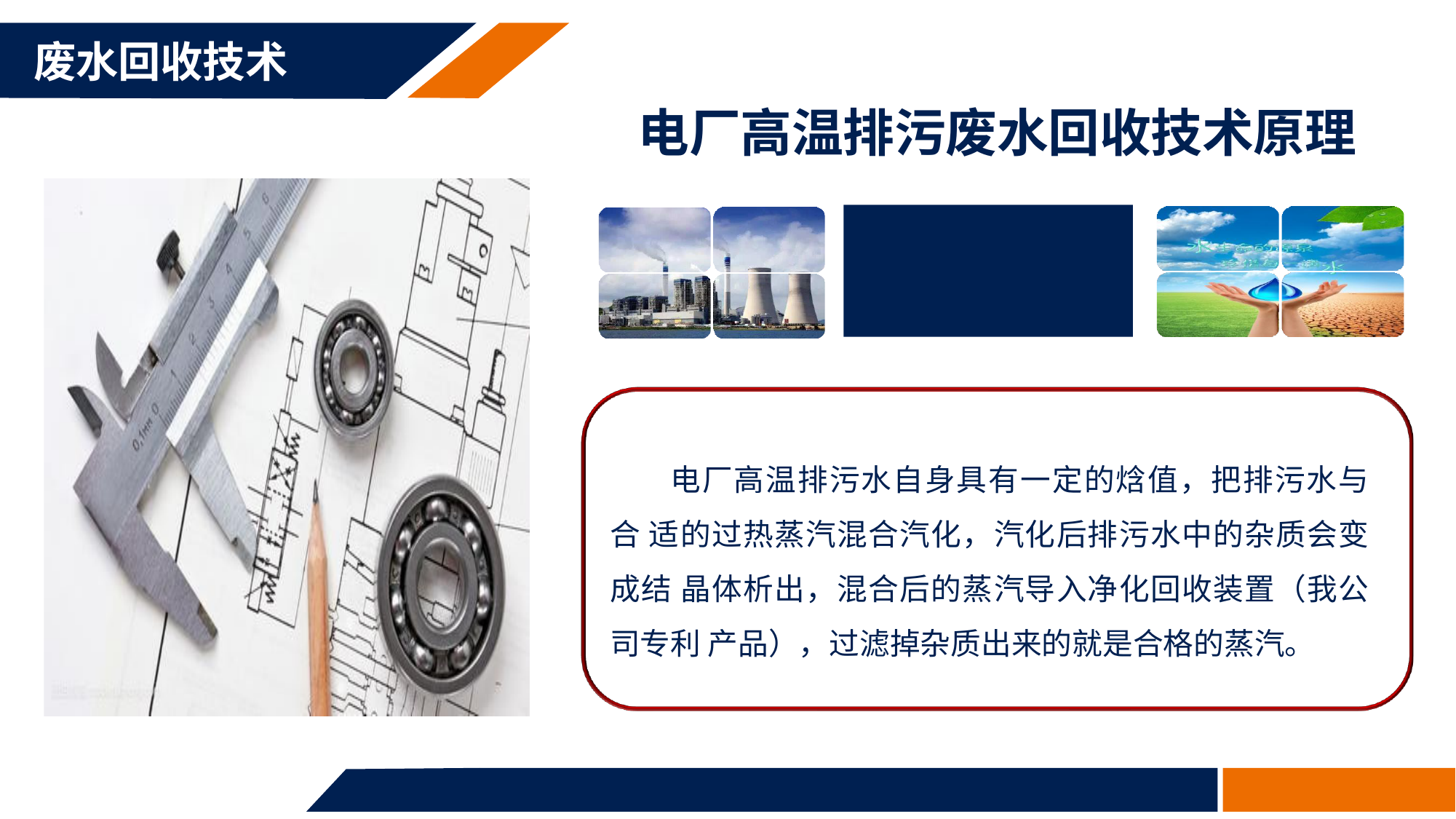

废水回收技术
电厂高温排污废水回收技术原理

电厂高温排污水自身具有一定的焓值，把排污水与合 适的过热蒸汽混合汽化，汽化后排污水中的杂质会变成结 晶体析出，混合后的蒸汽导入净化回收装置（我公司专利 产品），过滤掉杂质出来的就是合格的蒸汽。